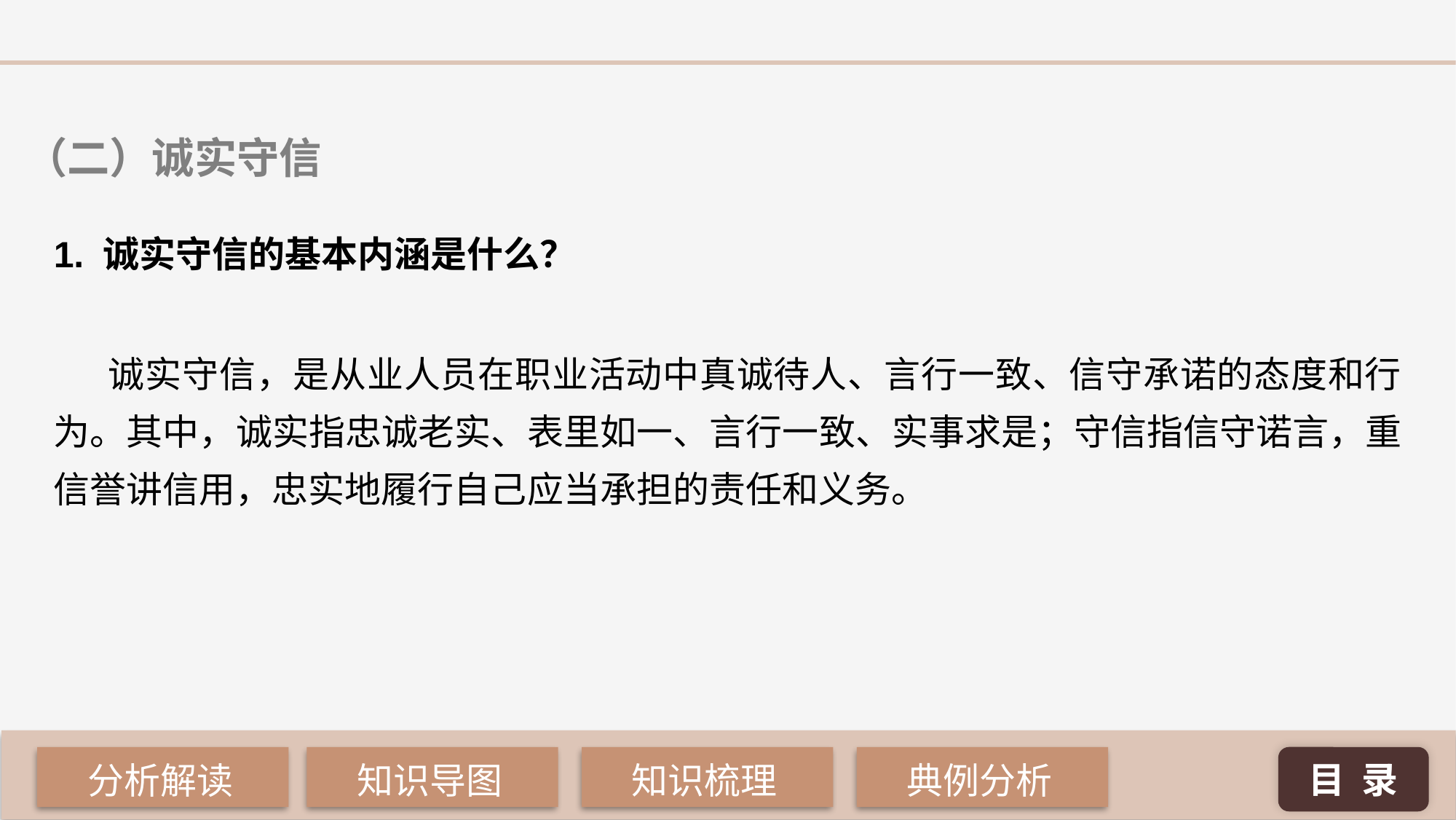

（二）诚实守信
1. 诚实守信的基本内涵是什么？
诚实守信，是从业人员在职业活动中真诚待人、言行一致、信守承诺的态度和行为。其中，诚实指忠诚老实、表里如一、言行一致、实事求是；守信指信守诺言，重信誉讲信用，忠实地履行自己应当承担的责任和义务。